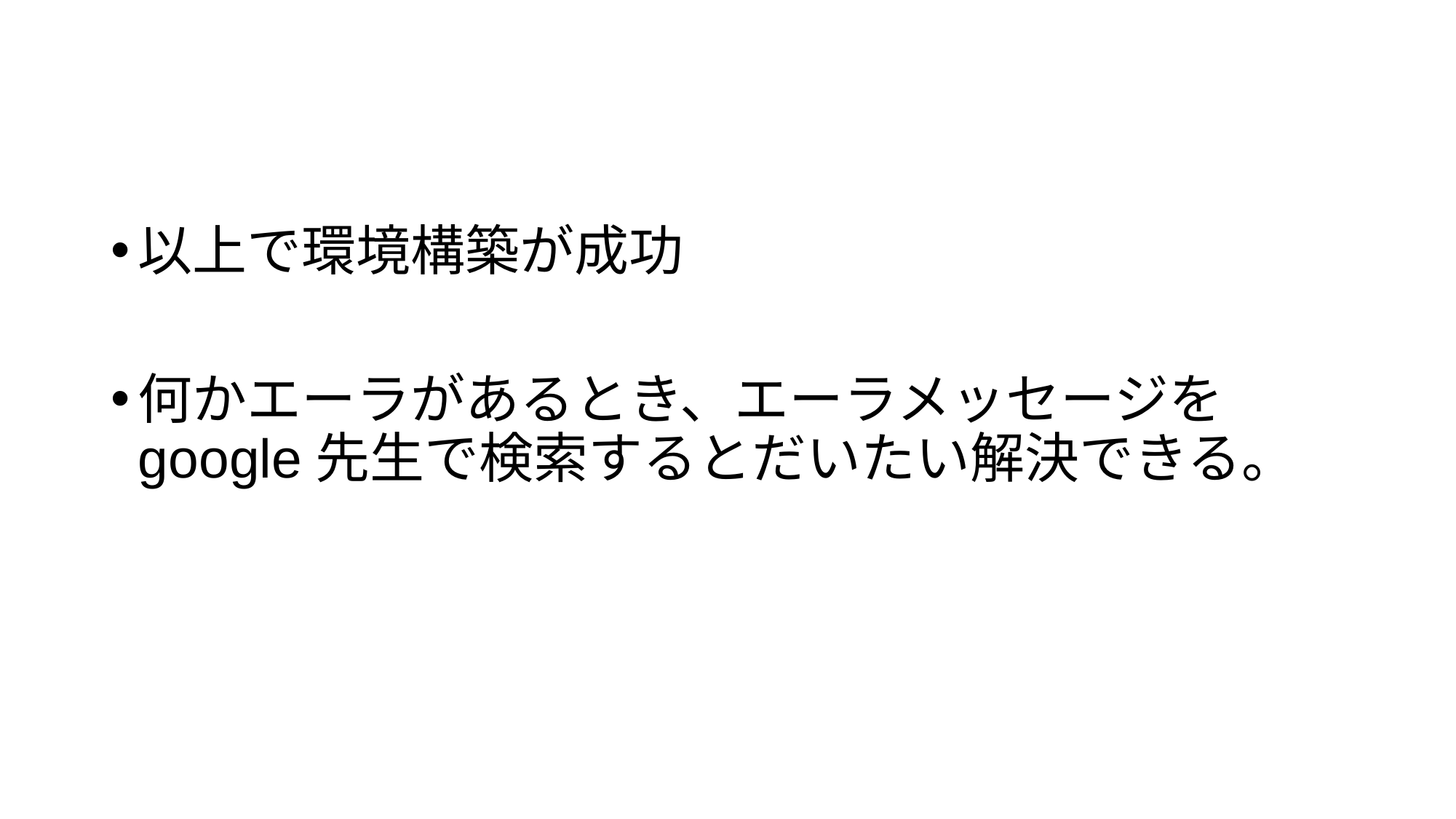

#
以上で環境構築が成功

何かエーラがあるとき、エーラメッセージをgoogle先生で検索するとだいたい解決できる。